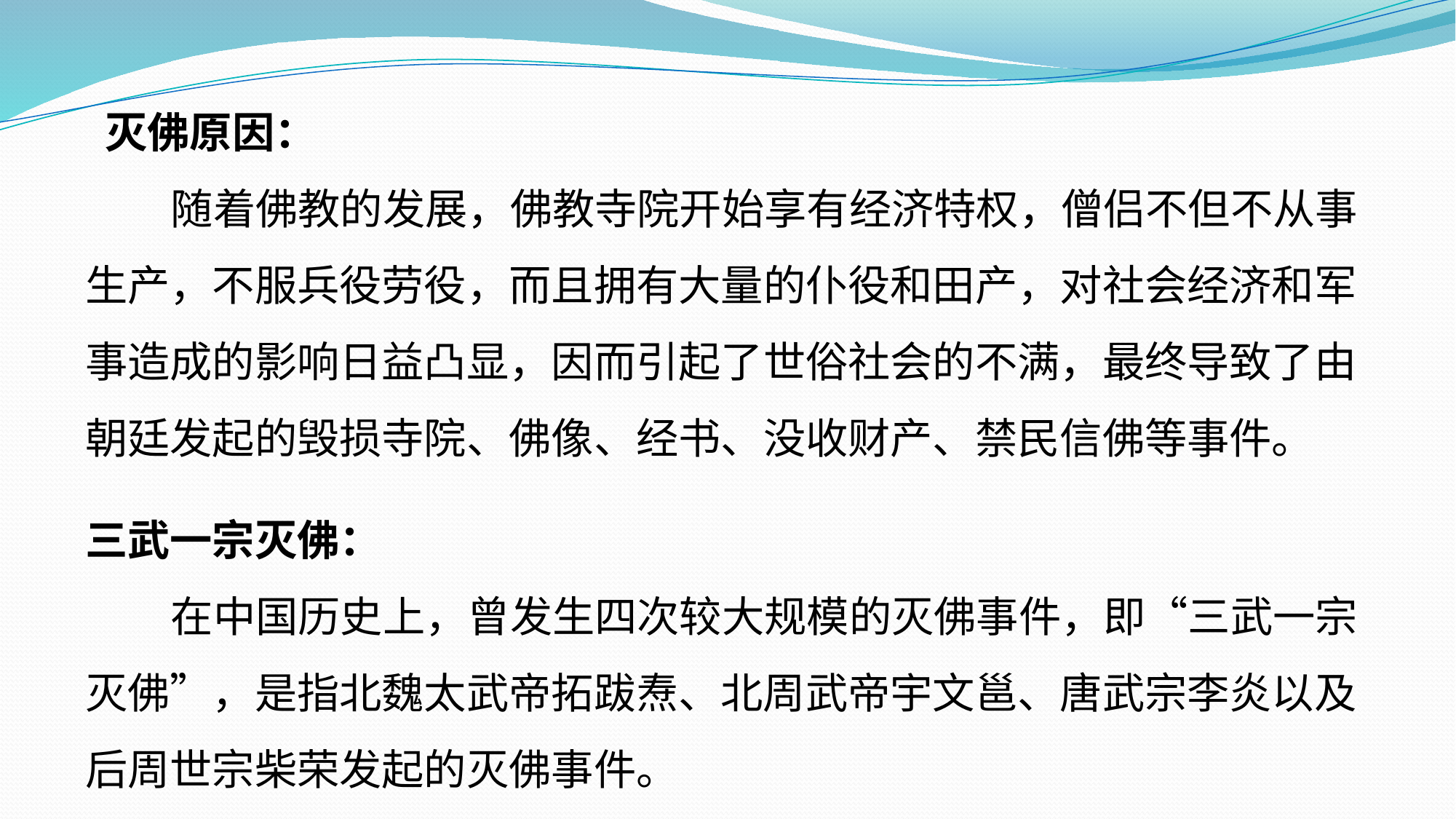

灭佛原因：
        随着佛教的发展，佛教寺院开始享有经济特权，僧侣不但不从事生产，不服兵役劳役，而且拥有大量的仆役和田产，对社会经济和军事造成的影响日益凸显，因而引起了世俗社会的不满，最终导致了由朝廷发起的毁损寺院、佛像、经书、没收财产、禁民信佛等事件。

三武一宗灭佛：
        在中国历史上，曾发生四次较大规模的灭佛事件，即“三武一宗灭佛”，是指北魏太武帝拓跋焘、北周武帝宇文邕、唐武宗李炎以及后周世宗柴荣发起的灭佛事件。